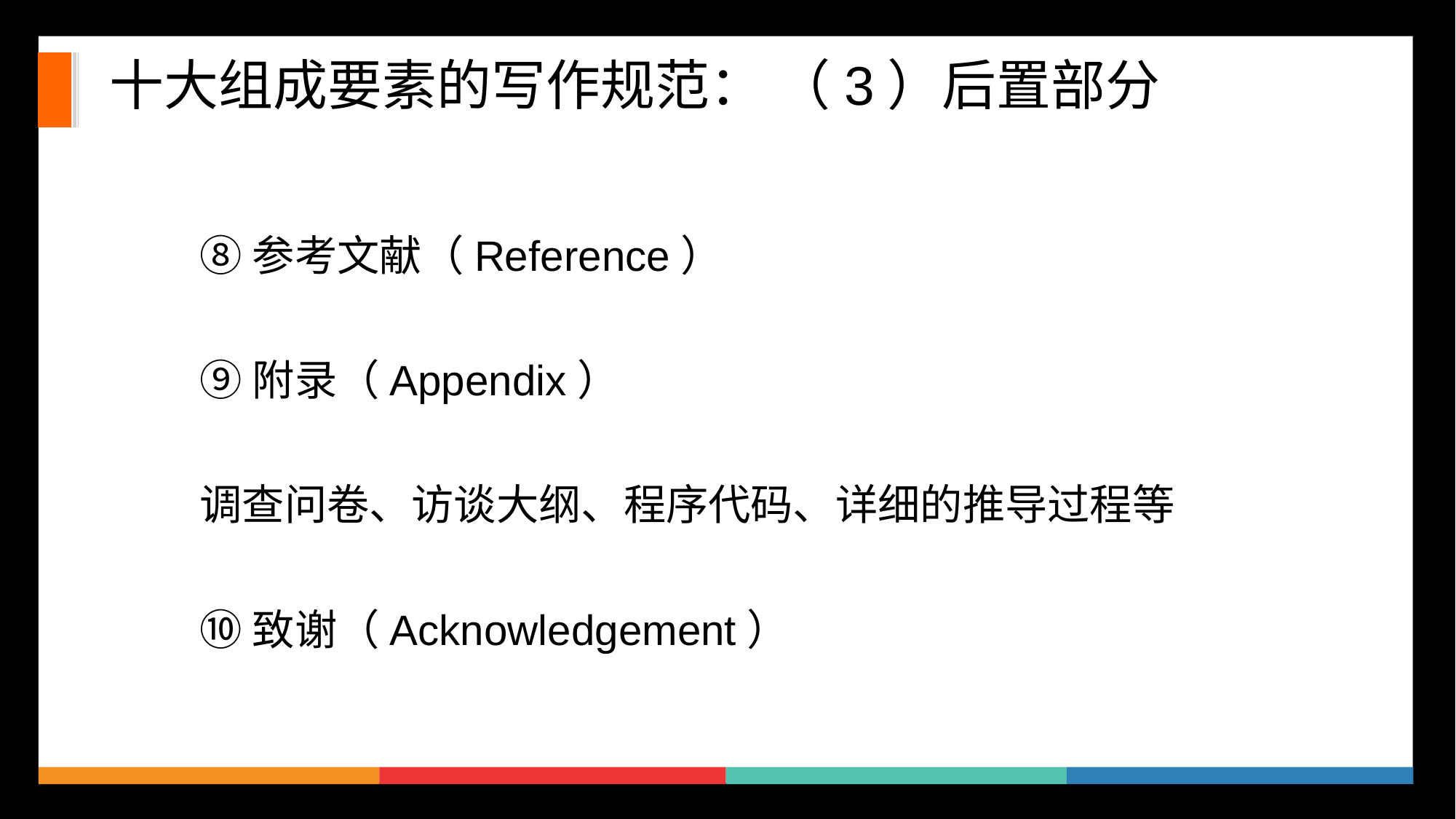

十大组成要素的写作规范： （3）后置部分
⑧参考文献（Reference）
⑨附录（Appendix）
调查问卷、访谈大纲、程序代码、详细的推导过程等
⑩致谢（Acknowledgement）